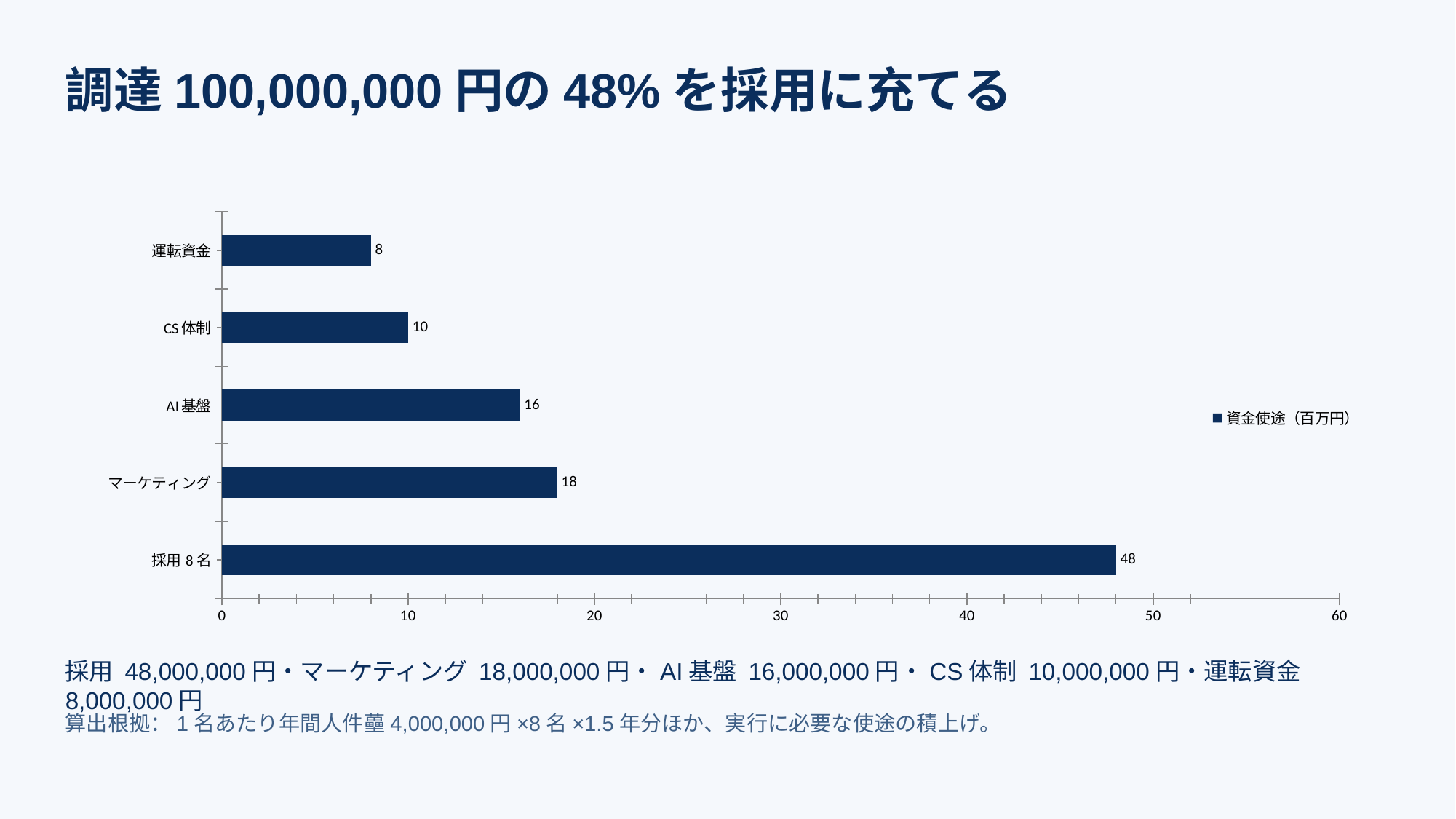

調達100,000,000円の48%を採用に充てる

### Chart

| Category | 資金使途（百万円） |
|---|---|
| 採用8名 | 48.0 |
| マーケティング | 18.0 |
| AI基盤 | 16.0 |
| CS体制 | 10.0 |
| 運転資金 | 8.0 |
採用 48,000,000円・マーケティング 18,000,000円・AI基盤 16,000,000円・CS体制 10,000,000円・運転資金 8,000,000円
算出根拠：1名あたり年間人件蘲4,000,000円×8名×1.5年分ほか、実行に必要な使途の積上げ。